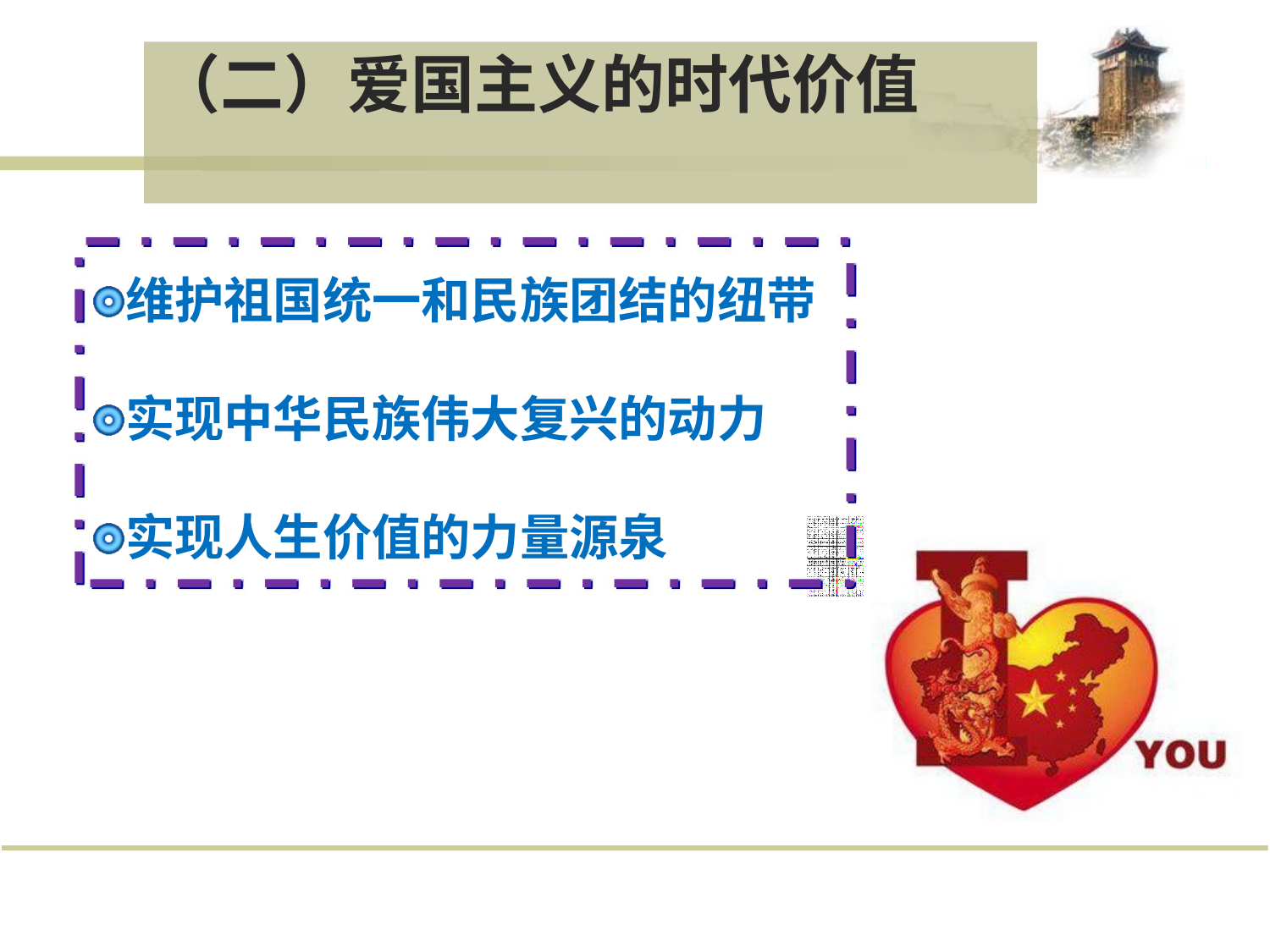

# （二）爱国主义的时代价值

维护祖国统一和民族团结的纽带
实现中华民族伟大复兴的动力 实现人生价值的力量源泉